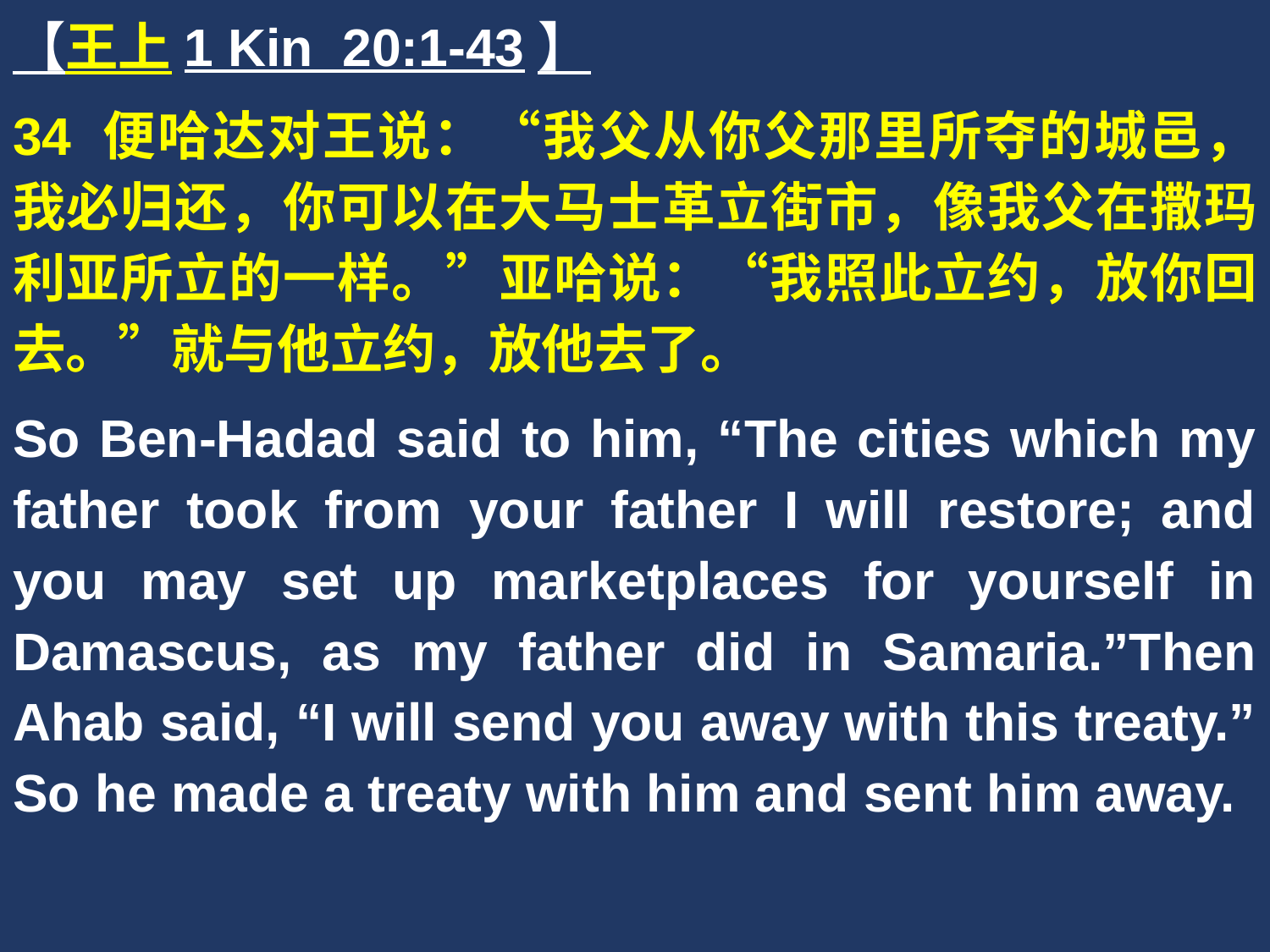

【王上1 Kin  20:1-43】
34 便哈达对王说：“我父从你父那里所夺的城邑，我必归还，你可以在大马士革立街市，像我父在撒玛利亚所立的一样。”亚哈说：“我照此立约，放你回去。”就与他立约，放他去了。
So Ben-Hadad said to him, “The cities which my father took from your father I will restore; and you may set up marketplaces for yourself in Damascus, as my father did in Samaria.”Then Ahab said, “I will send you away with this treaty.” So he made a treaty with him and sent him away.